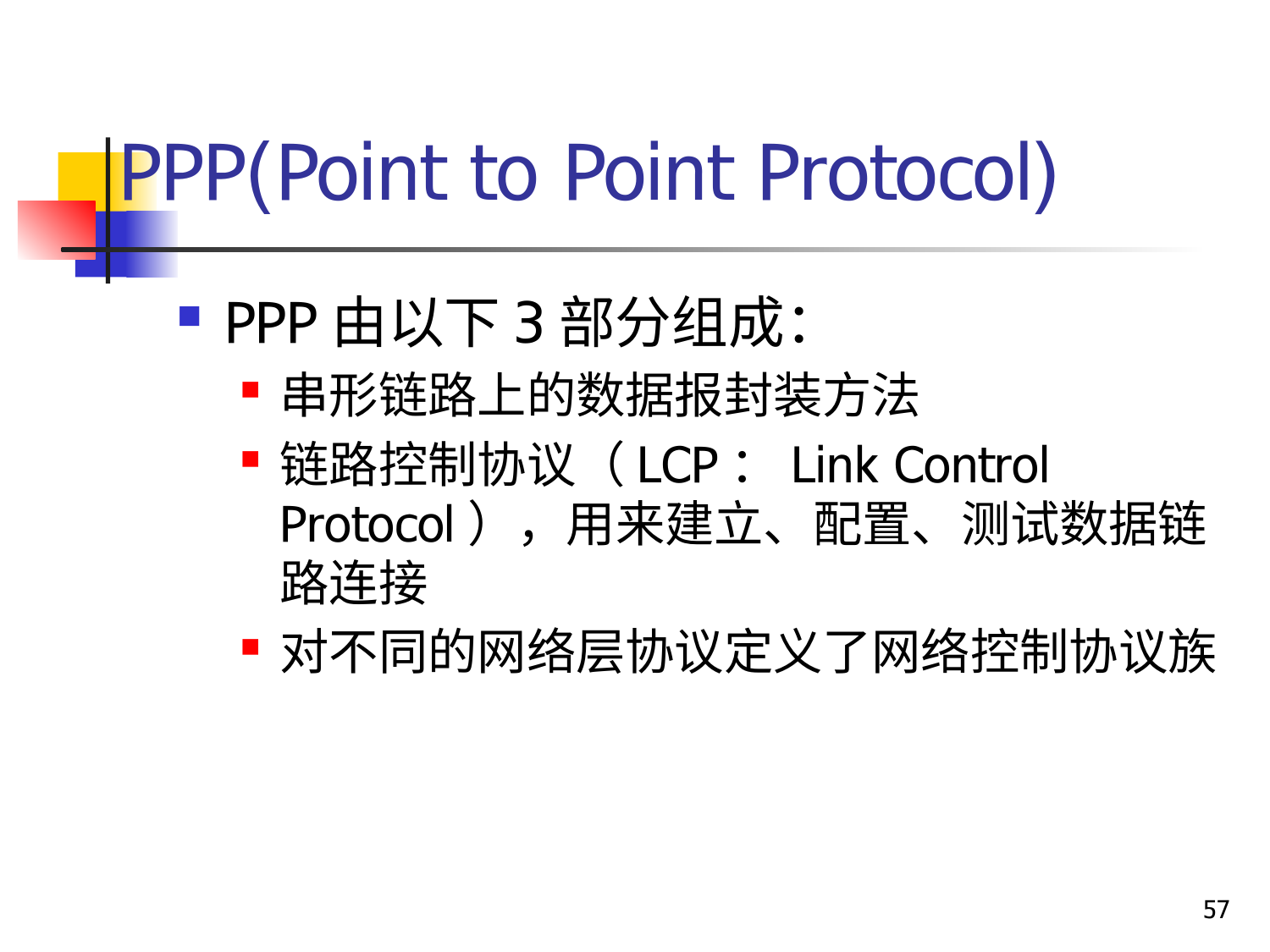

# PPP(Point to Point Protocol)
PPP由以下3部分组成：
串形链路上的数据报封装方法
链路控制协议（LCP：Link Control Protocol），用来建立、配置、测试数据链路连接
对不同的网络层协议定义了网络控制协议族
57